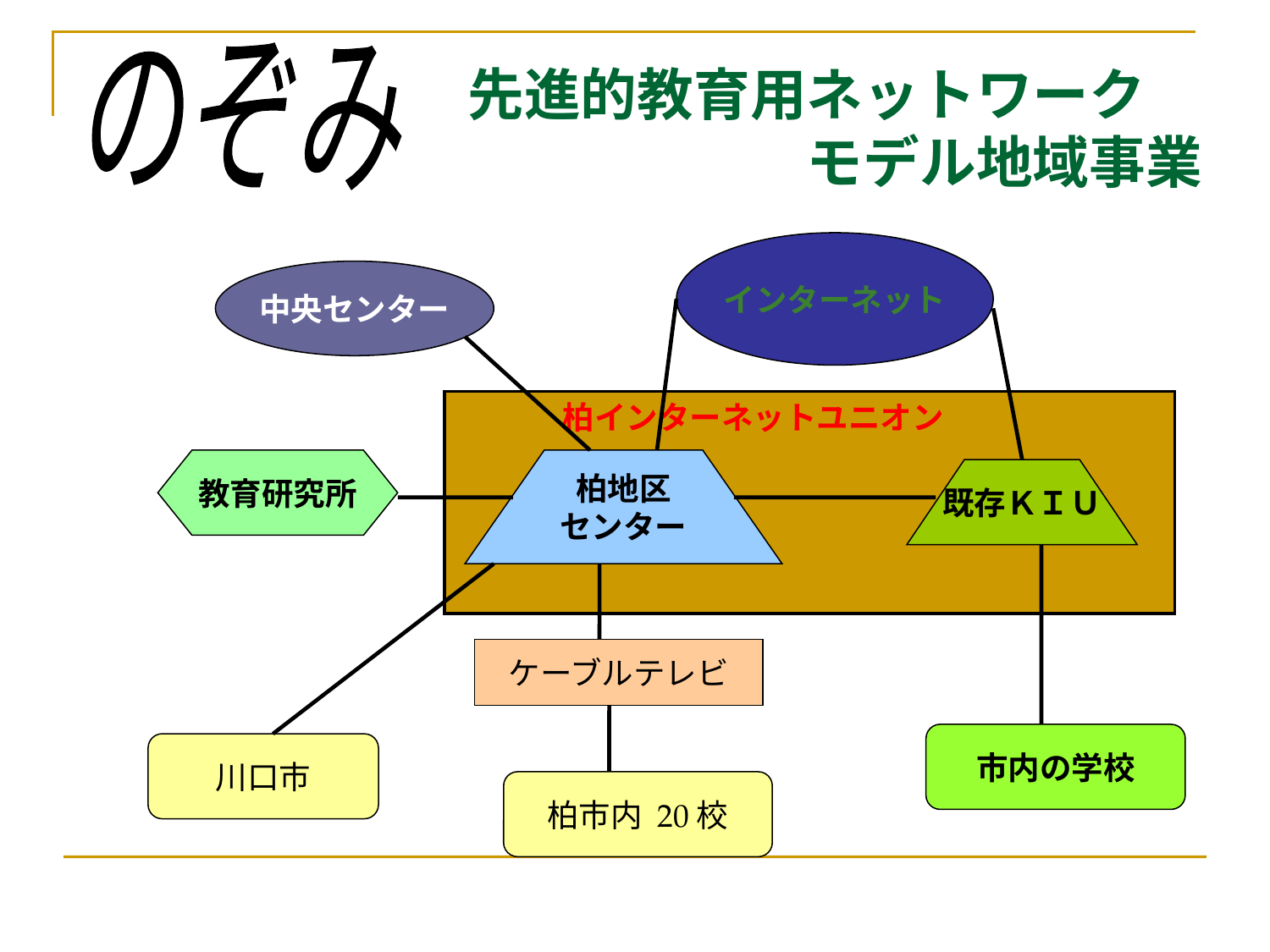

のぞみ
# 先進的教育用ネットワーク 　　　　　　モデル地域事業
インターネット
中央センター

柏インターネットユニオン
教育研究所
柏地区
センター
既存ＫＩＵ

ケーブルテレビ

市内の学校
川口市
柏市内 20校